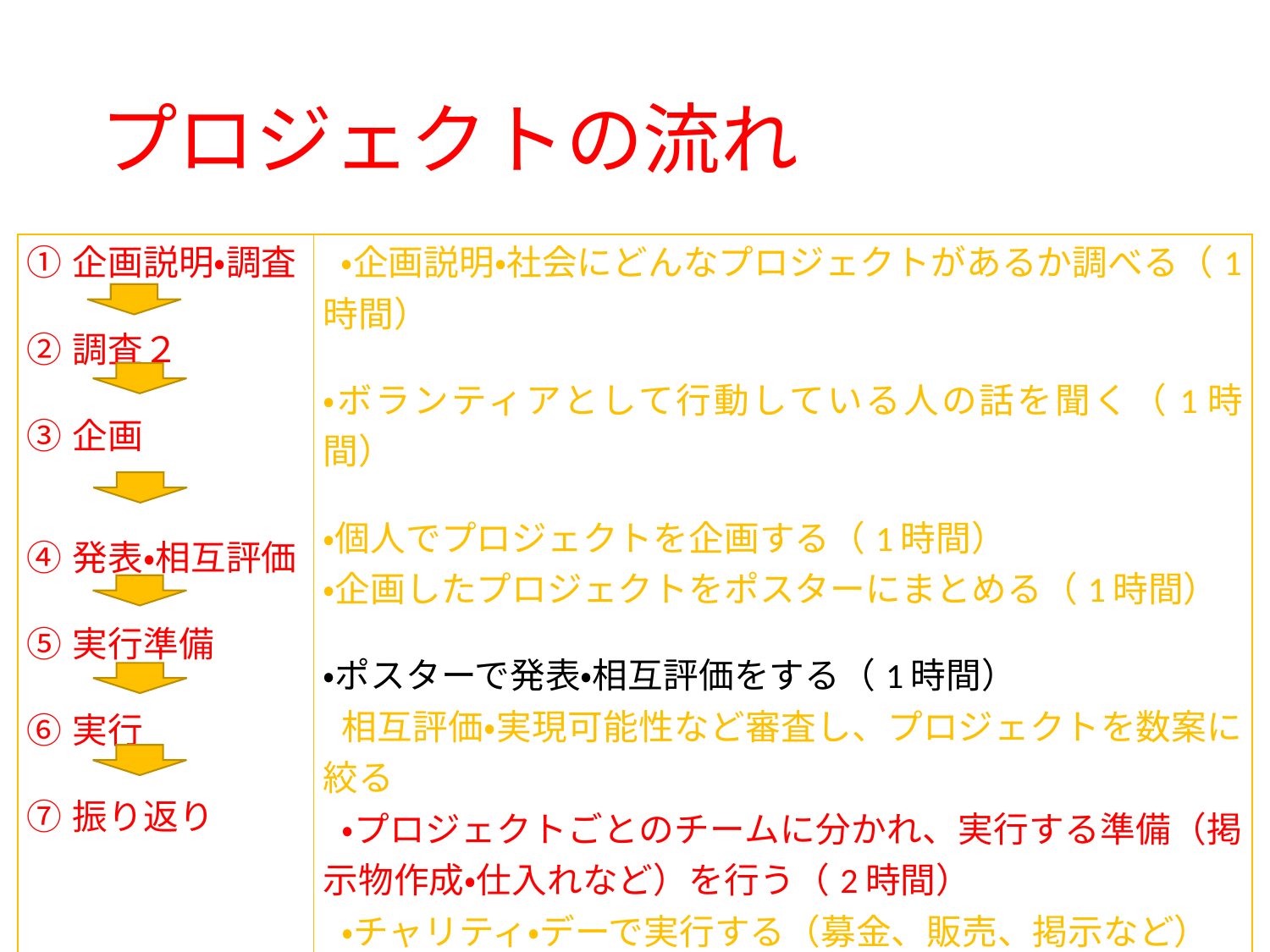

# プロジェクトの流れ
| ①企画説明・調査   ②調査２   ③企画     ④発表・相互評価   ⑤実行準備   ⑥実行   ⑦振り返り | ・企画説明・社会にどんなプロジェクトがあるか調べる（1時間）   ・ボランティアとして行動している人の話を聞く（1時間）   ・個人でプロジェクトを企画する（1時間） ・企画したプロジェクトをポスターにまとめる（1時間）   ・ポスターで発表・相互評価をする（1時間） 相互評価・実現可能性など審査し、プロジェクトを数案に絞る ・プロジェクトごとのチームに分かれ、実行する準備（掲示物作成・仕入れなど）を行う（2時間） ・チャリティ・デーで実行する（募金、販売、掲示など）   ・チーム・個人で振り返りをする（1時間） |
| --- | --- |